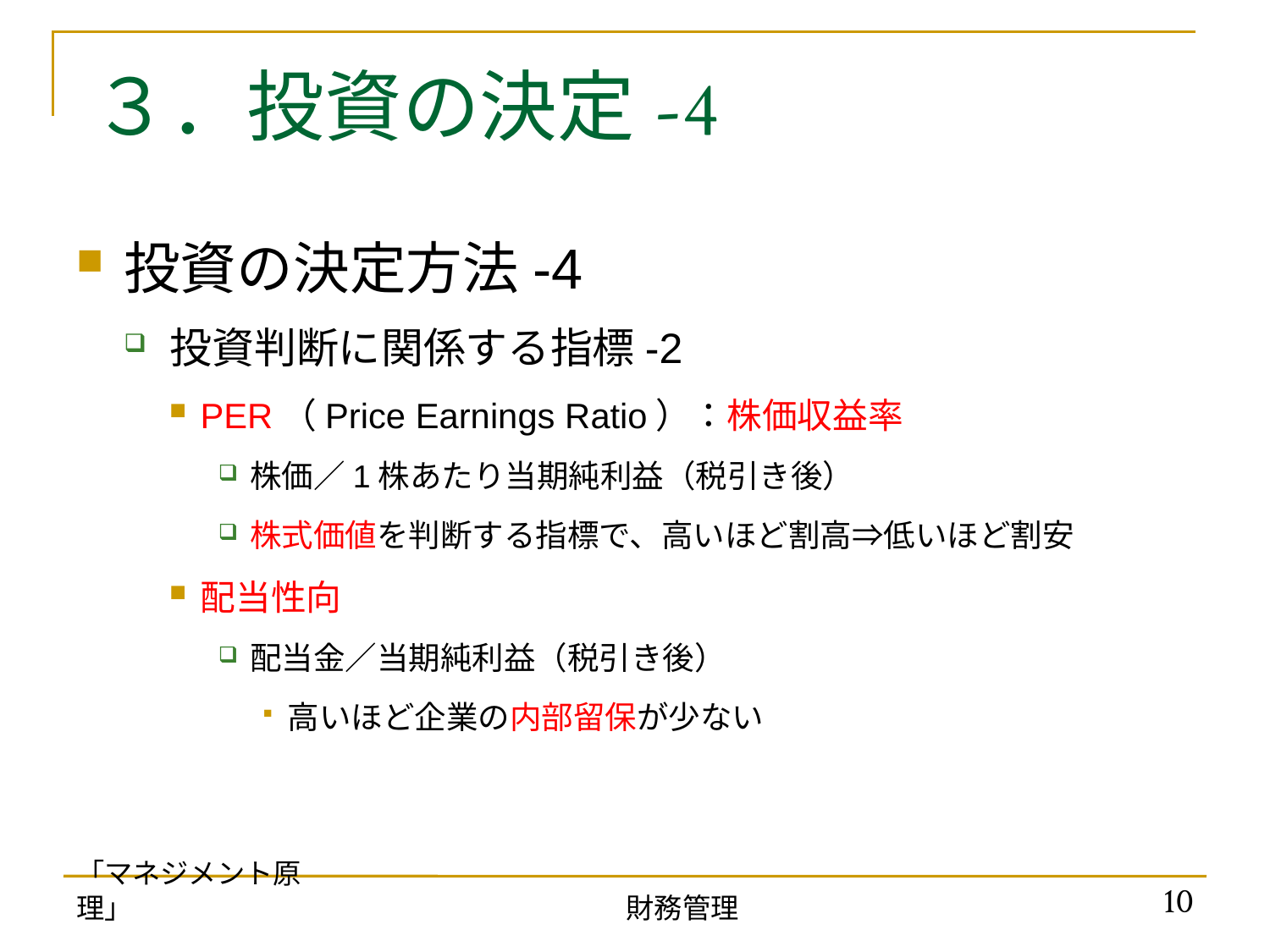

# ３．投資の決定-4
投資の決定方法-4
投資判断に関係する指標-2
PER（Price Earnings Ratio）：株価収益率
株価／1株あたり当期純利益（税引き後）
株式価値を判断する指標で、高いほど割高⇒低いほど割安
配当性向
配当金／当期純利益（税引き後）
高いほど企業の内部留保が少ない

「マネジメント原理」
10
財務管理